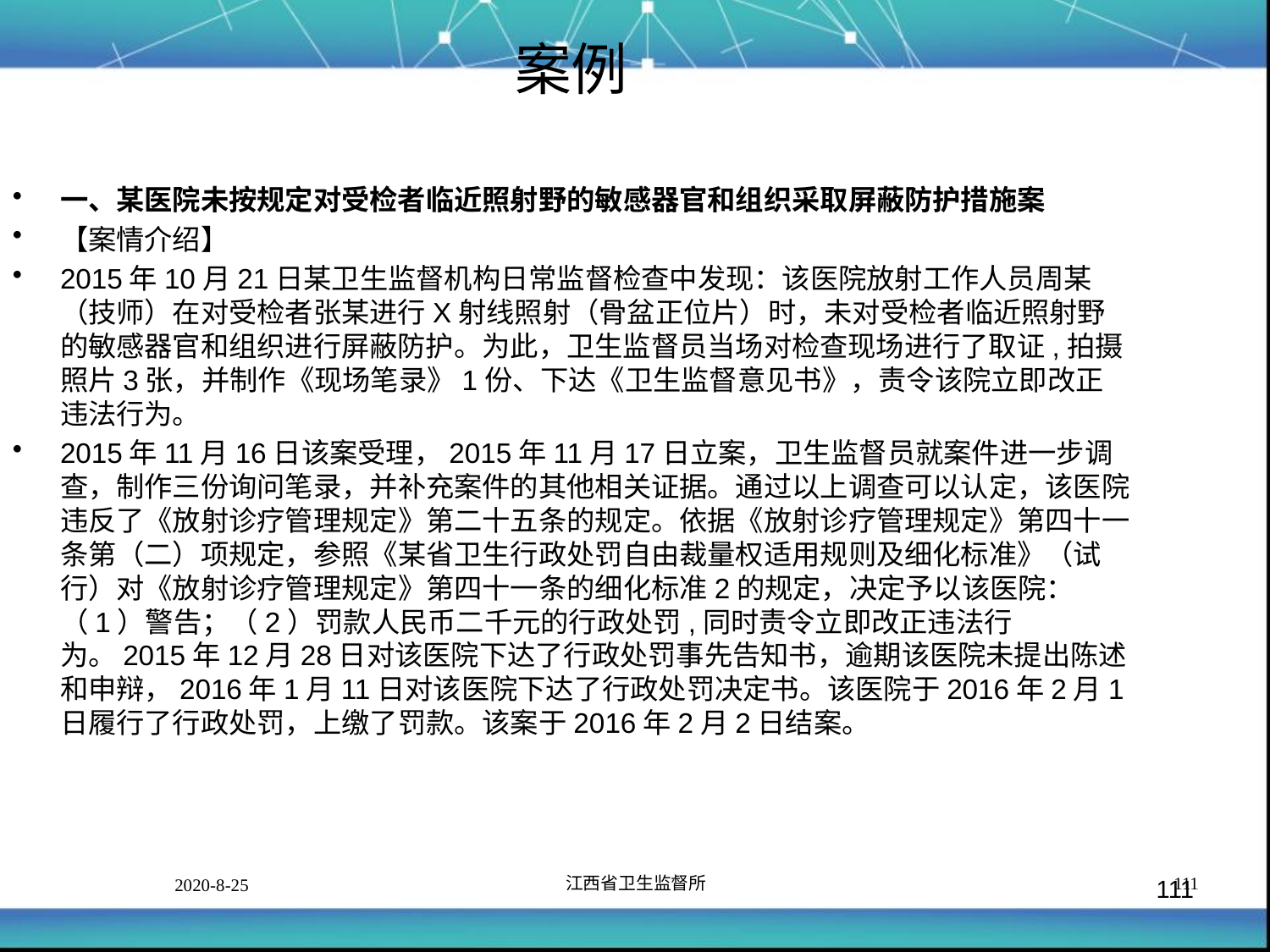

案例
一、某医院未按规定对受检者临近照射野的敏感器官和组织采取屏蔽防护措施案
【案情介绍】
2015年10月21日某卫生监督机构日常监督检查中发现：该医院放射工作人员周某（技师）在对受检者张某进行X射线照射（骨盆正位片）时，未对受检者临近照射野的敏感器官和组织进行屏蔽防护。为此，卫生监督员当场对检查现场进行了取证,拍摄照片3张，并制作《现场笔录》1份、下达《卫生监督意见书》，责令该院立即改正违法行为。
2015年11月16日该案受理，2015年11月17日立案，卫生监督员就案件进一步调查，制作三份询问笔录，并补充案件的其他相关证据。通过以上调查可以认定，该医院违反了《放射诊疗管理规定》第二十五条的规定。依据《放射诊疗管理规定》第四十一条第（二）项规定，参照《某省卫生行政处罚自由裁量权适用规则及细化标准》（试行）对《放射诊疗管理规定》第四十一条的细化标准2的规定，决定予以该医院：（1）警告；（2）罚款人民币二千元的行政处罚,同时责令立即改正违法行为。2015年12月28日对该医院下达了行政处罚事先告知书，逾期该医院未提出陈述和申辩，2016年1月11日对该医院下达了行政处罚决定书。该医院于2016年2月1日履行了行政处罚，上缴了罚款。该案于2016年2月2日结案。
江西省卫生监督所
111
111
2020-8-25